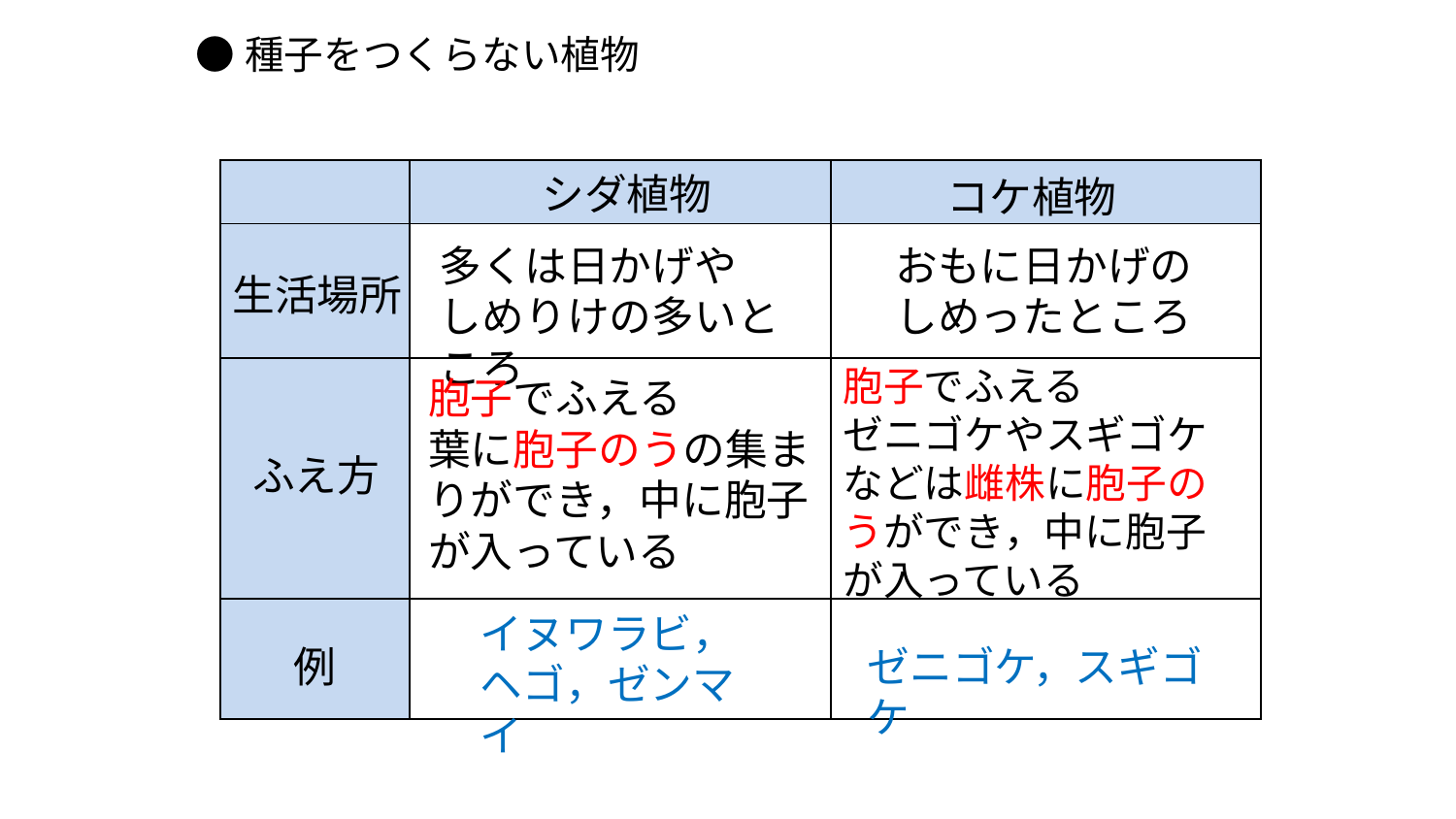

●種子をつくらない植物
|  |  |  |
| --- | --- | --- |
|  |  |  |
|  |  |  |
|  |  |  |
シダ植物
コケ植物
多くは日かげや
しめりけの多いところ
おもに日かげの
しめったところ
生活場所
胞子でふえる
ゼニゴケやスギゴケ
などは雌株に胞子のうができ，中に胞子が入っている
胞子でふえる
葉に胞子のうの集まりができ，中に胞子が入っている
ふえ方
イヌワラビ，ヘゴ，ゼンマイ
例
ゼニゴケ，スギゴケ